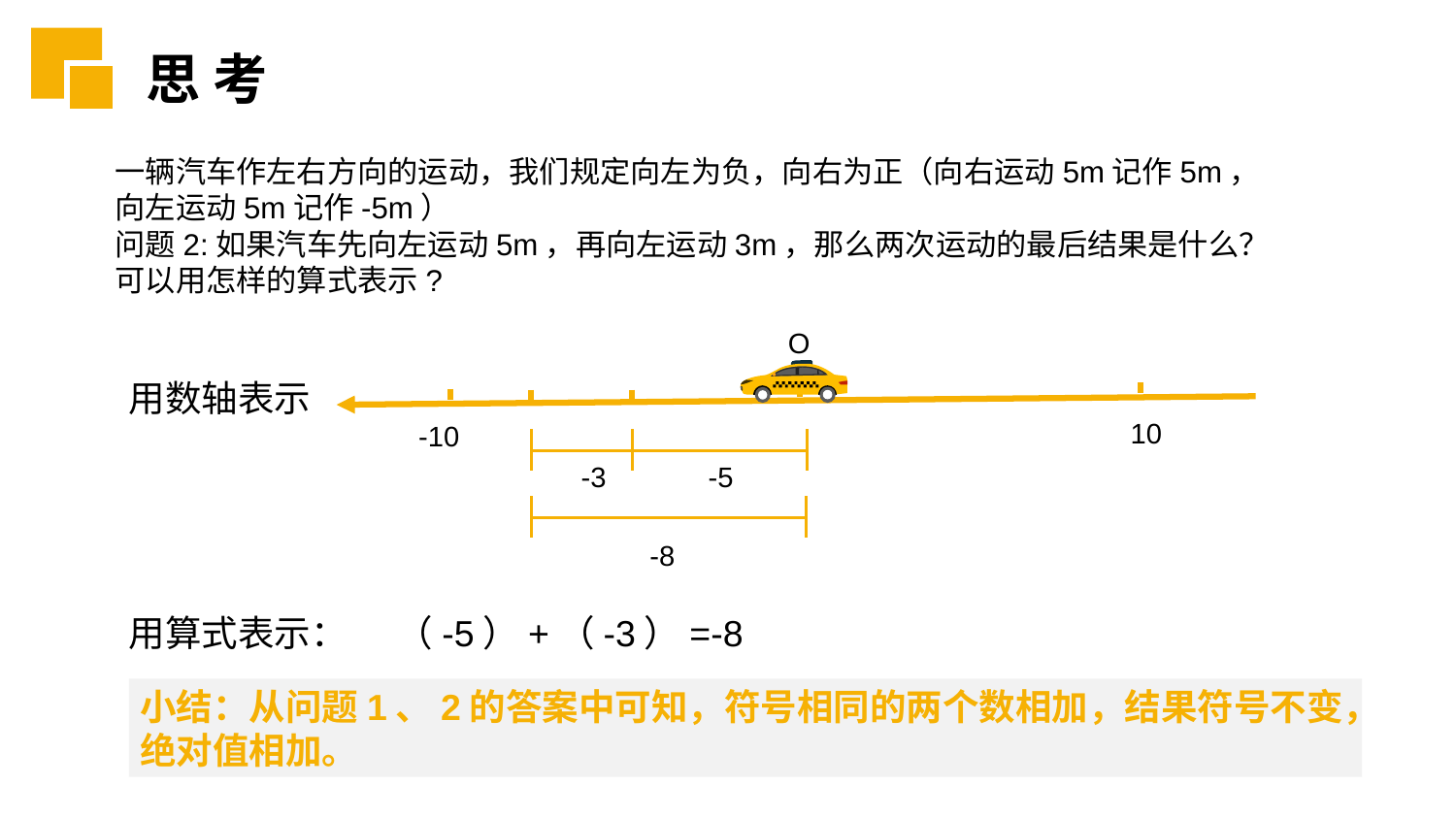

思 考
一辆汽车作左右方向的运动，我们规定向左为负，向右为正（向右运动5m记作5m，向左运动5m记作-5m）
问题2:如果汽车先向左运动5m，再向左运动3m，那么两次运动的最后结果是什么？可以用怎样的算式表示?
O
10
-10

用数轴表示
-5
-3

-8
用算式表示：      （-5）+（-3）=-8
小结：从问题1、2的答案中可知，符号相同的两个数相加，结果符号不变，绝对值相加。